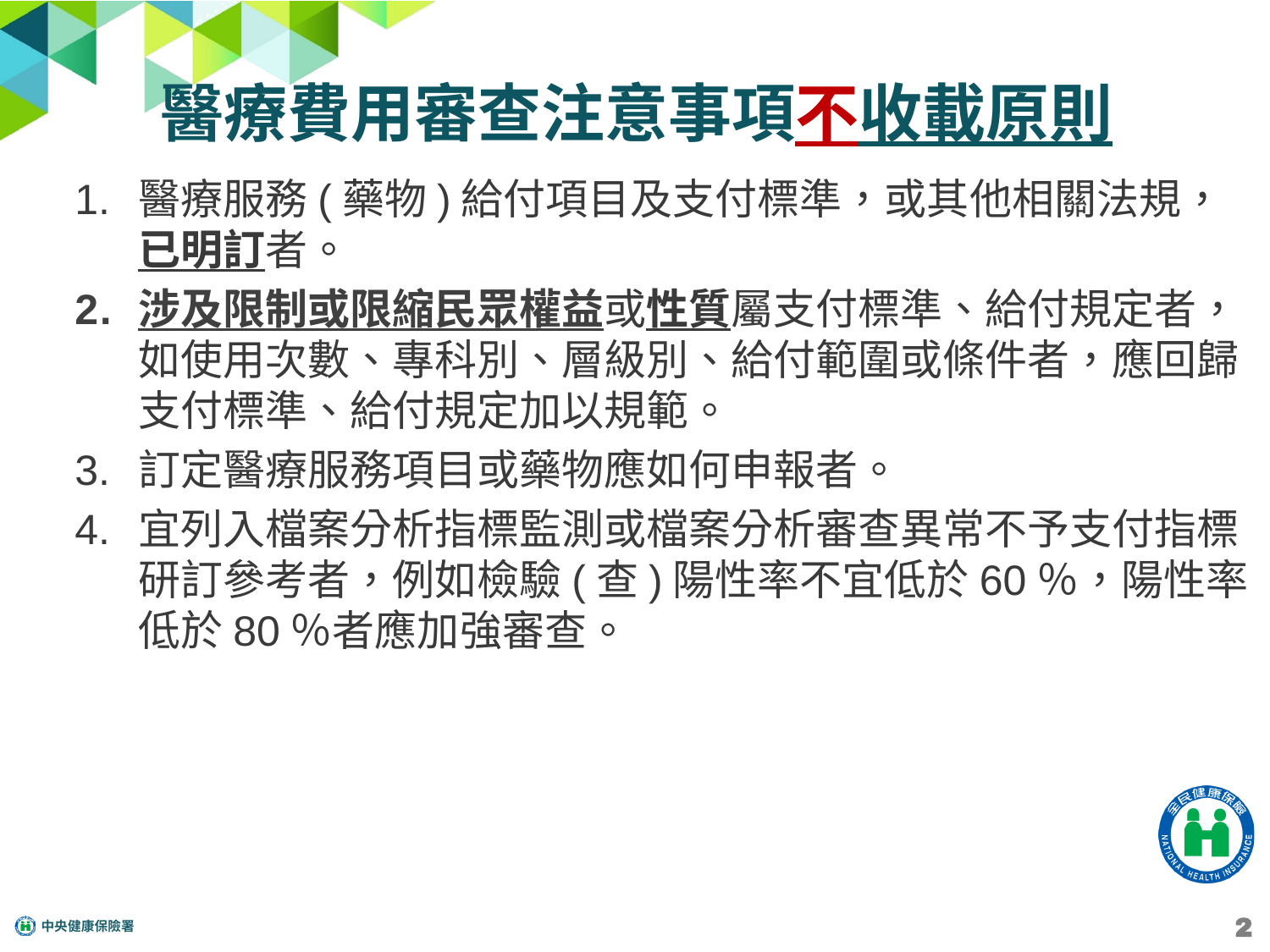

# 醫療費用審查注意事項不收載原則
醫療服務(藥物)給付項目及支付標準，或其他相關法規，已明訂者。
涉及限制或限縮民眾權益或性質屬支付標準、給付規定者，如使用次數、專科別、層級別、給付範圍或條件者，應回歸支付標準、給付規定加以規範。
訂定醫療服務項目或藥物應如何申報者。
宜列入檔案分析指標監測或檔案分析審查異常不予支付指標研訂參考者，例如檢驗(查)陽性率不宜低於60％，陽性率低於80％者應加強審查。
2